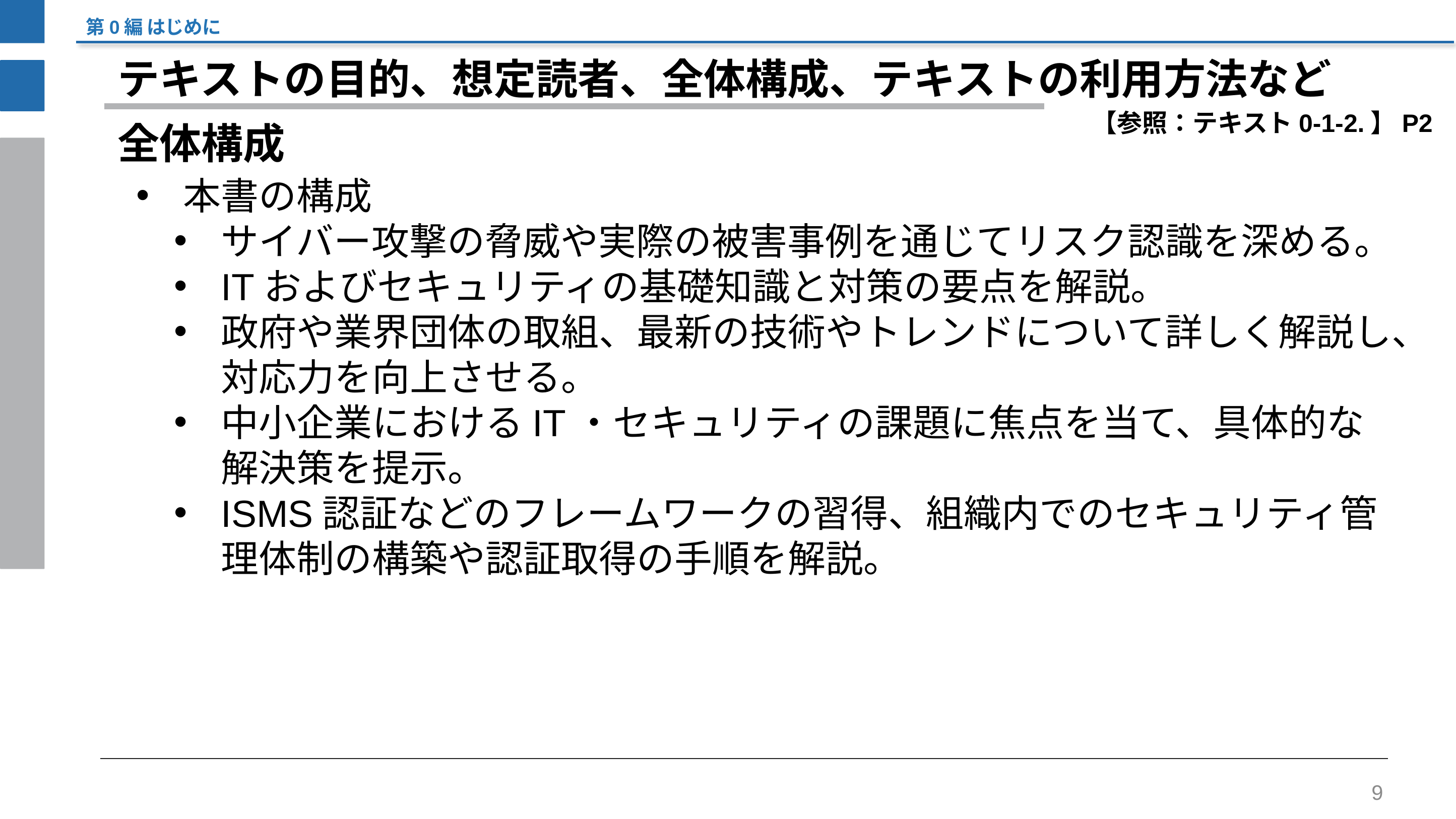

第0編 はじめに
テキストの目的、想定読者、全体構成、テキストの利用方法など
【参照：テキスト0-1-2.】P2
全体構成
本書の構成
サイバー攻撃の脅威や実際の被害事例を通じてリスク認識を深める。
ITおよびセキュリティの基礎知識と対策の要点を解説。
政府や業界団体の取組、最新の技術やトレンドについて詳しく解説し、対応力を向上させる。
中小企業におけるIT・セキュリティの課題に焦点を当て、具体的な解決策を提示。
ISMS認証などのフレームワークの習得、組織内でのセキュリティ管理体制の構築や認証取得の手順を解説。
9